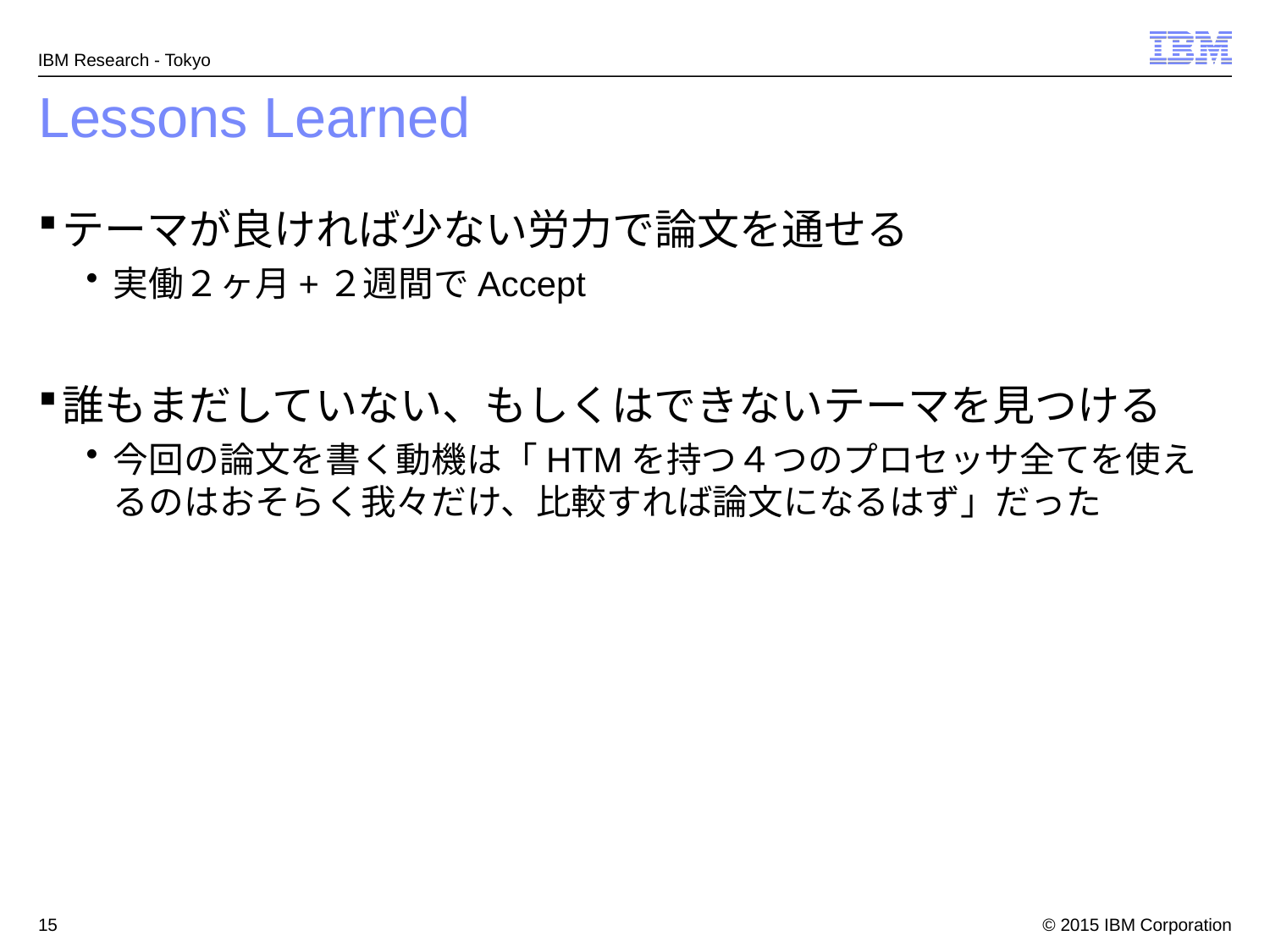

# Lessons Learned
テーマが良ければ少ない労力で論文を通せる
実働２ヶ月+２週間でAccept

誰もまだしていない、もしくはできないテーマを見つける
今回の論文を書く動機は「HTMを持つ４つのプロセッサ全てを使えるのはおそらく我々だけ、比較すれば論文になるはず」だった

15